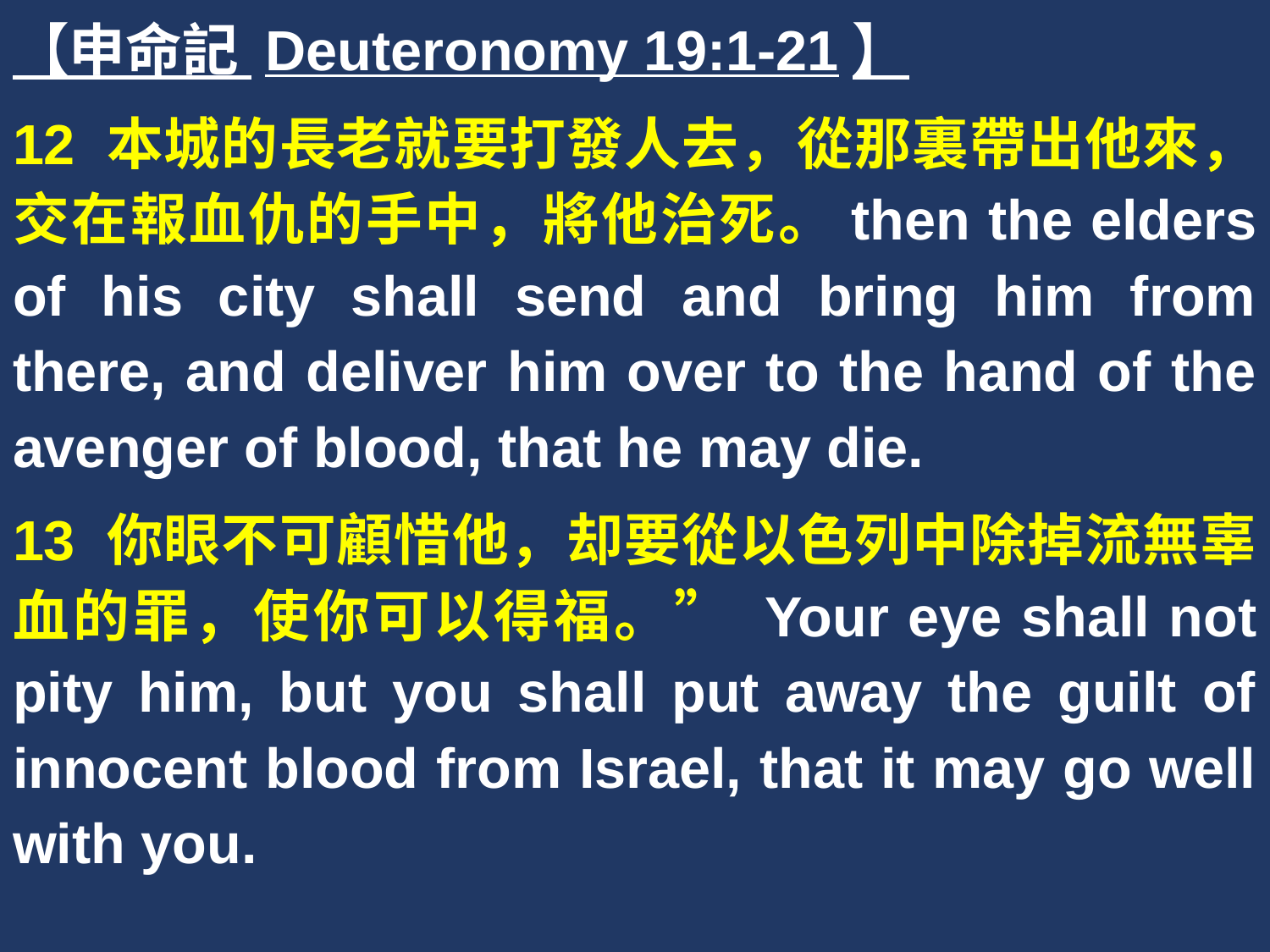

【申命記 Deuteronomy 19:1-21】
12 本城的長老就要打發人去，從那裏帶出他來，交在報血仇的手中，將他治死。then the elders of his city shall send and bring him from there, and deliver him over to the hand of the avenger of blood, that he may die.
13 你眼不可顧惜他，却要從以色列中除掉流無辜血的罪，使你可以得福。” Your eye shall not pity him, but you shall put away the guilt of innocent blood from Israel, that it may go well with you.